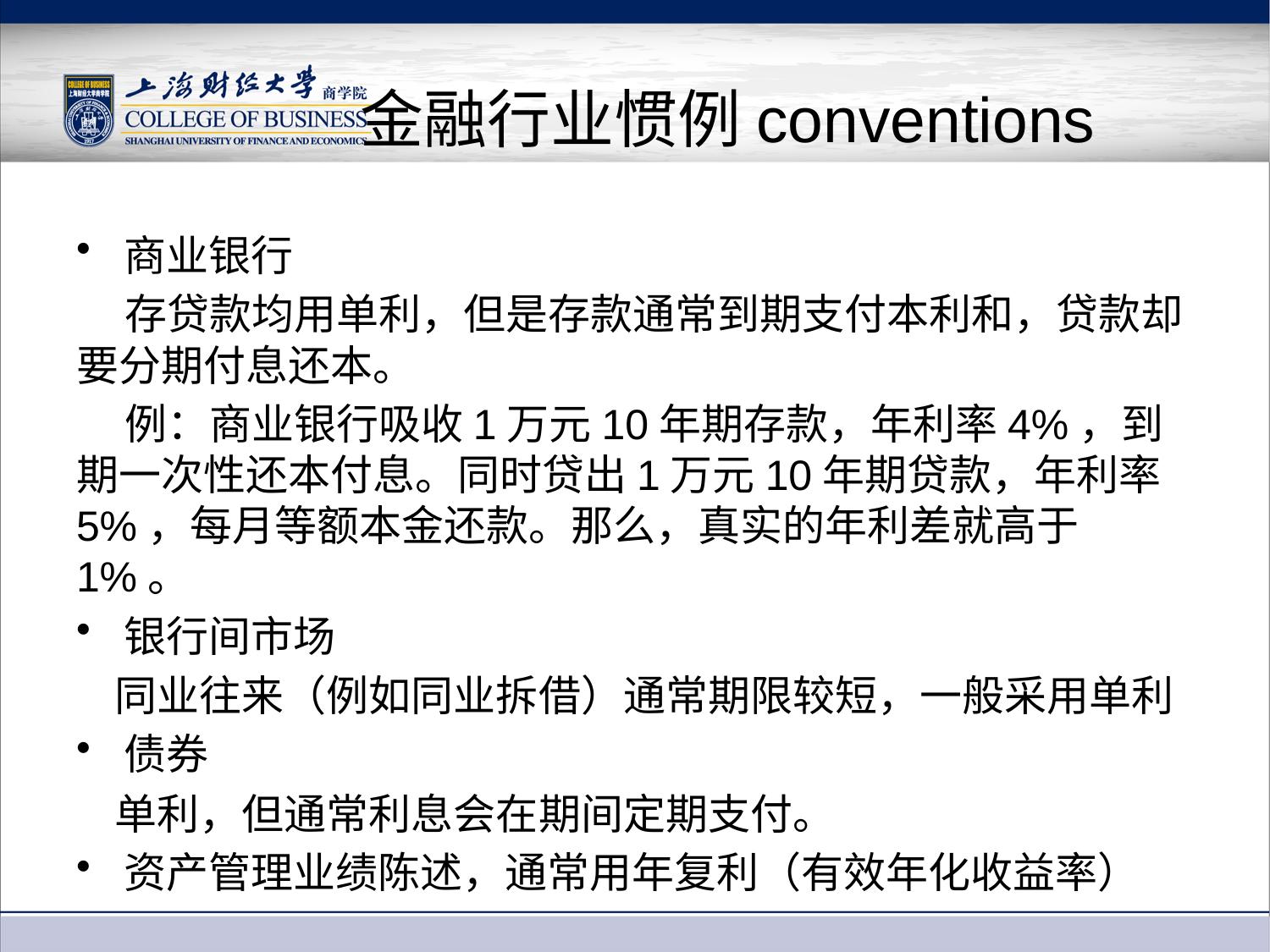

# 金融行业惯例conventions
商业银行
    存贷款均用单利，但是存款通常到期支付本利和，贷款却要分期付息还本。
    例：商业银行吸收1万元10年期存款，年利率4%，到期一次性还本付息。同时贷出1万元10年期贷款，年利率5%，每月等额本金还款。那么，真实的年利差就高于1%。
银行间市场
   同业往来（例如同业拆借）通常期限较短，一般采用单利
债券
   单利，但通常利息会在期间定期支付。
资产管理业绩陈述，通常用年复利（有效年化收益率）